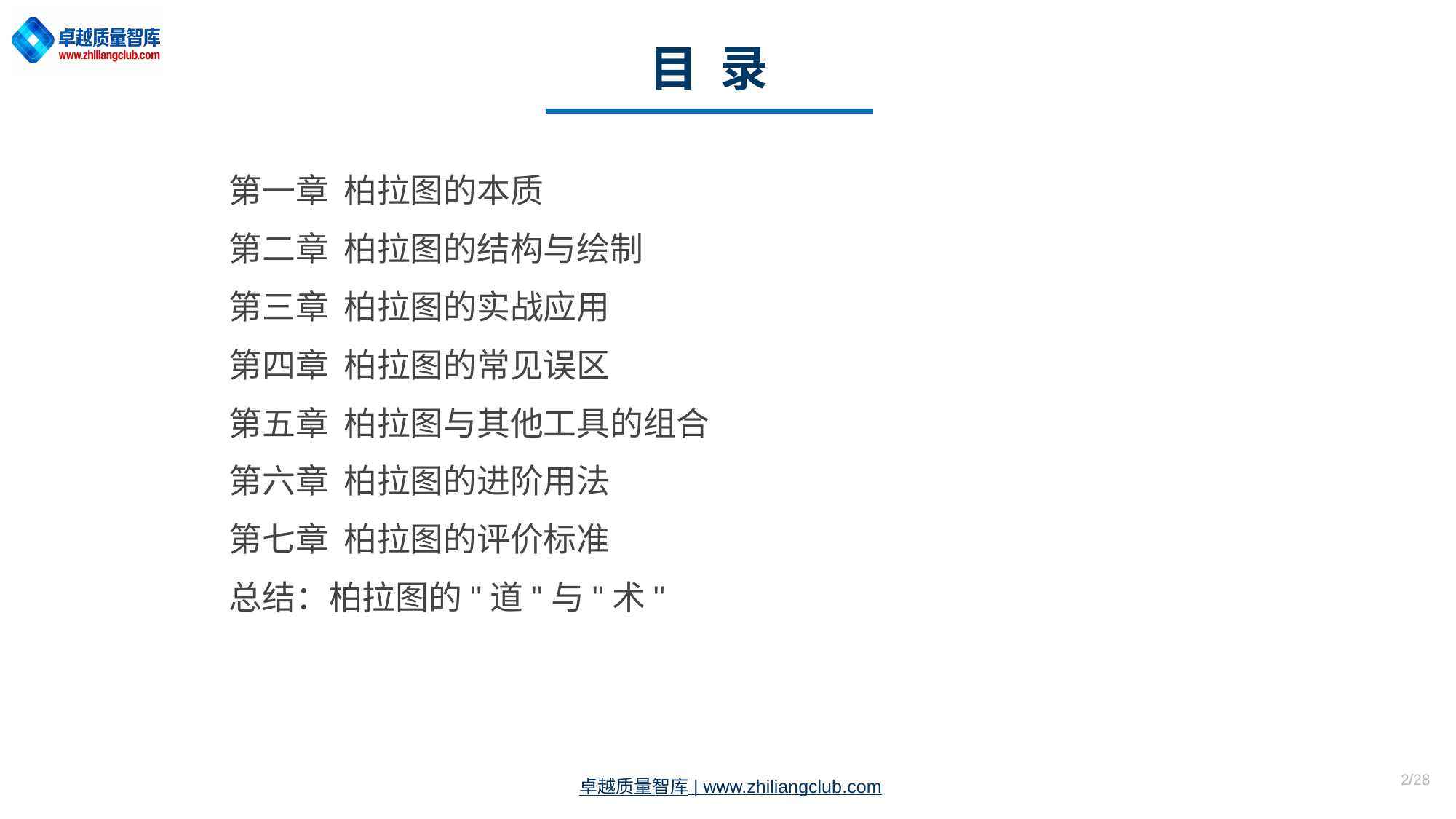

目  录

第一章  柏拉图的本质
第二章  柏拉图的结构与绘制
第三章  柏拉图的实战应用
第四章  柏拉图的常见误区
第五章  柏拉图与其他工具的组合
第六章  柏拉图的进阶用法
第七章  柏拉图的评价标准
总结：柏拉图的"道"与"术"
2/28